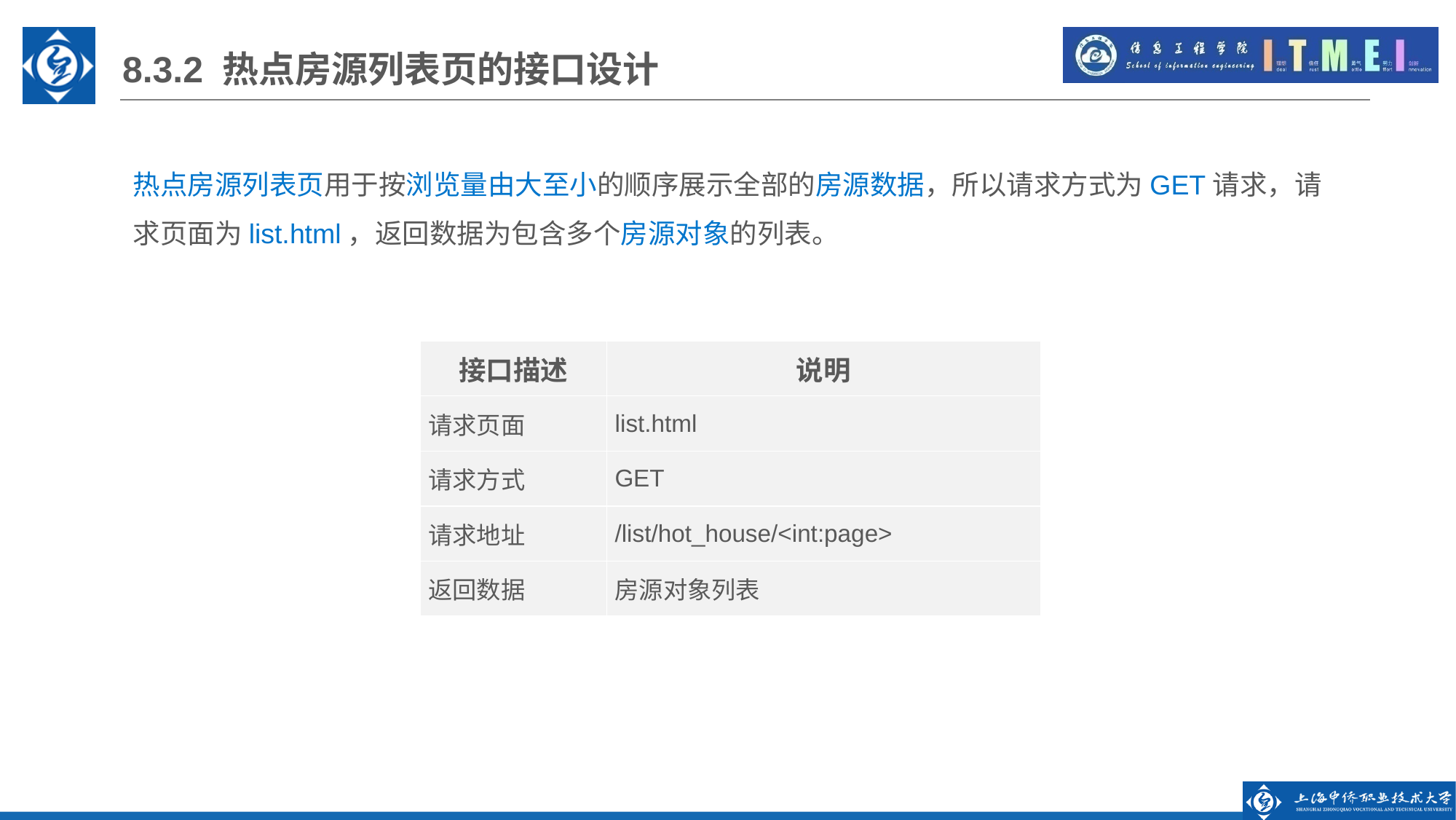

8.3.2 热点房源列表页的接口设计
热点房源列表页用于按浏览量由大至小的顺序展示全部的房源数据，所以请求方式为GET请求，请求页面为list.html，返回数据为包含多个房源对象的列表。
| 接口描述 | 说明 |
| --- | --- |
| 请求页面 | list.html |
| 请求方式 | GET |
| 请求地址 | /list/hot\_house/<int:page> |
| 返回数据 | 房源对象列表 |